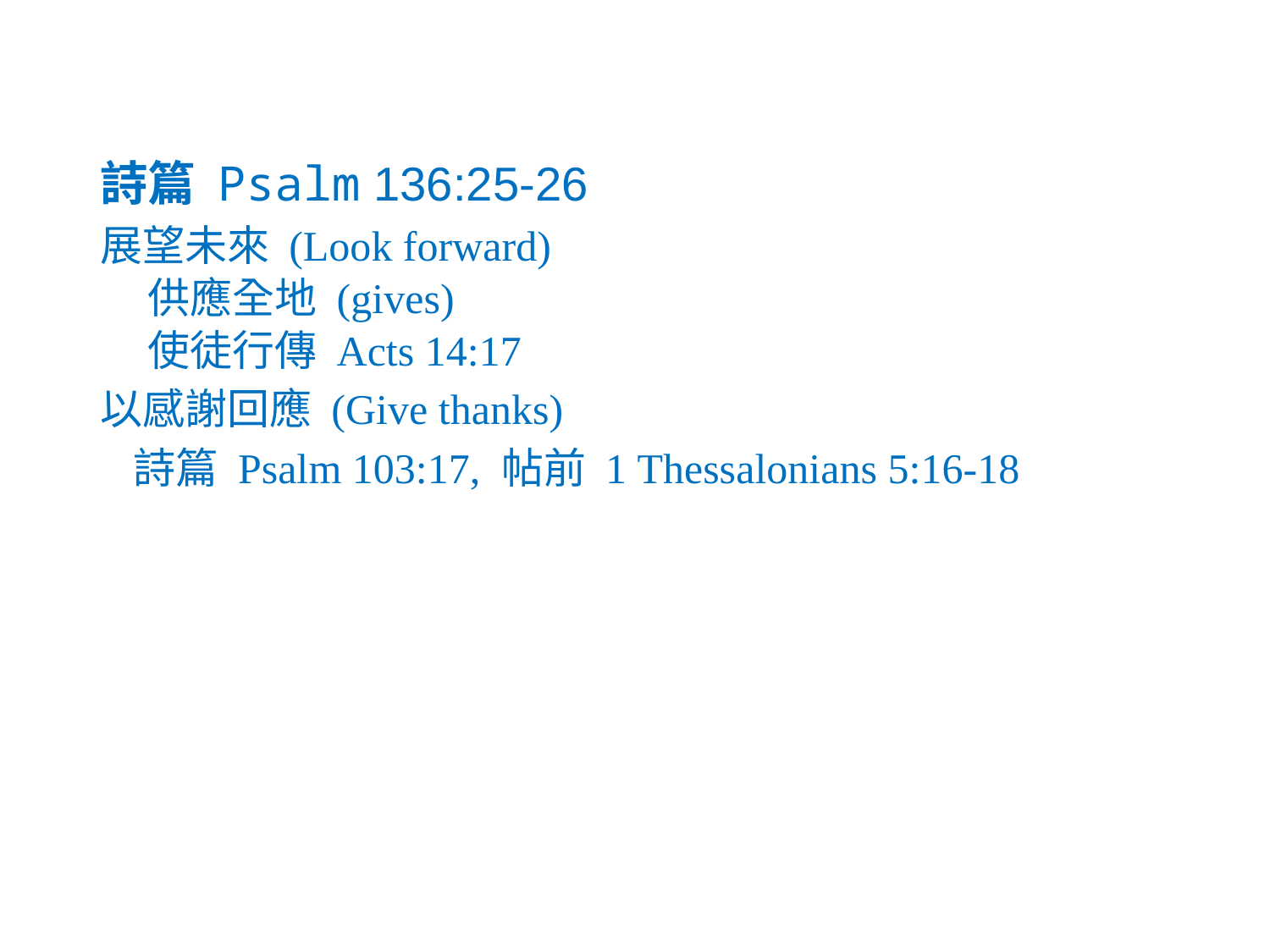

詩篇 Psalm 136:25-26
展望未來 (Look forward)
供應全地 (gives)
使徒行傳 Acts 14:17
以感謝回應 (Give thanks)
   詩篇 Psalm 103:17, 帖前 1 Thessalonians 5:16-18